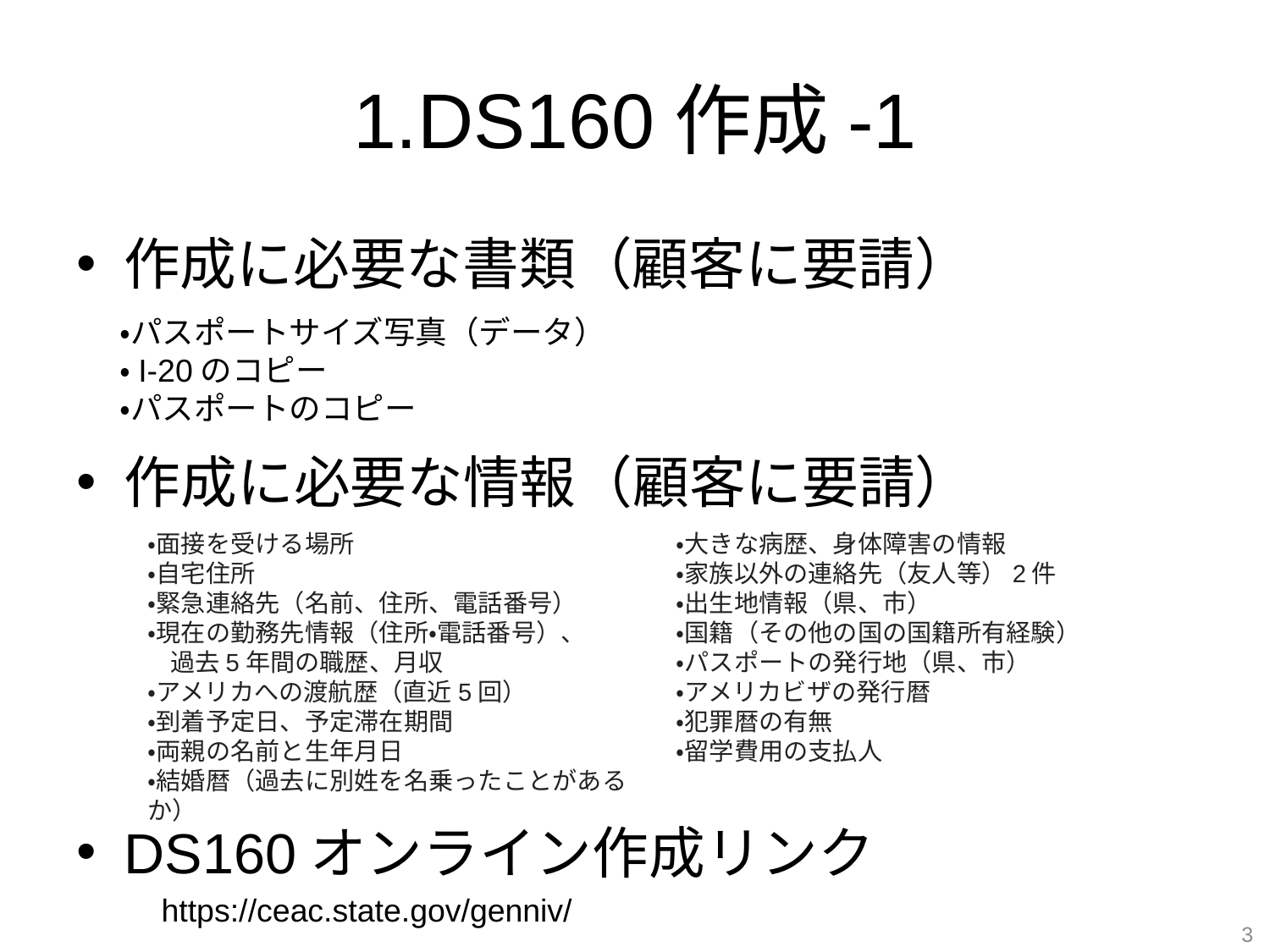

# 1.DS160作成-1
作成に必要な書類（顧客に要請）
・パスポートサイズ写真（データ）
・I-20のコピー
・パスポートのコピー
作成に必要な情報（顧客に要請）
・面接を受ける場所
・自宅住所
・緊急連絡先（名前、住所、電話番号）
・現在の勤務先情報（住所・電話番号）、
   過去5年間の職歴、月収
・アメリカへの渡航歴（直近5回）
・到着予定日、予定滞在期間
・両親の名前と生年月日
・結婚暦（過去に別姓を名乗ったことがあるか）
・大きな病歴、身体障害の情報
・家族以外の連絡先（友人等）2件
・出生地情報（県、市）
・国籍（その他の国の国籍所有経験）
・パスポートの発行地（県、市）
・アメリカビザの発行暦
・犯罪暦の有無
・留学費用の支払人
DS160オンライン作成リンク
https://ceac.state.gov/genniv/
3